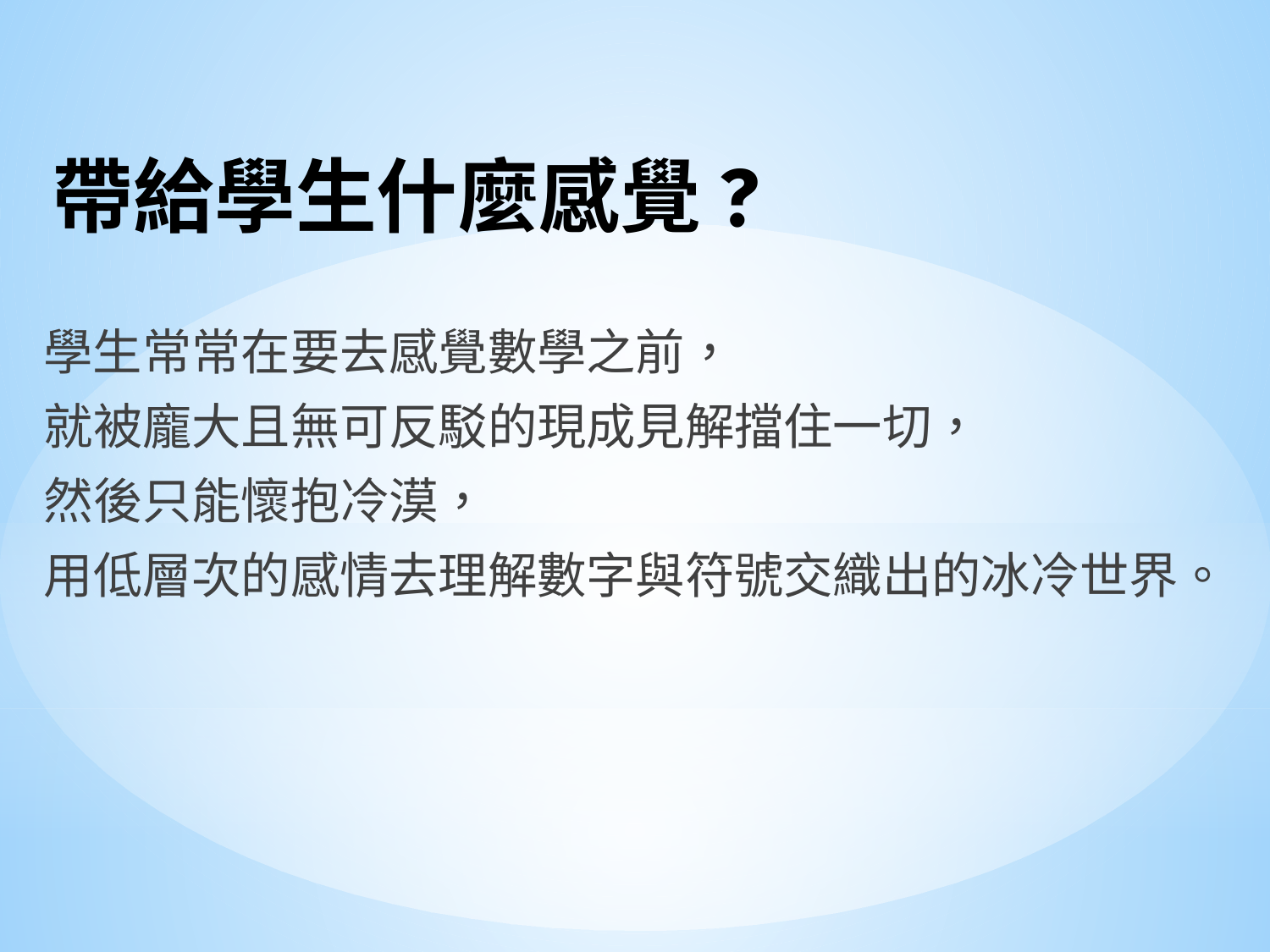

# 帶給學生什麼感覺?
學生常常在要去感覺數學之前，
就被龐大且無可反駁的現成見解擋住一切，
然後只能懷抱冷漠，
用低層次的感情去理解數字與符號交織出的冰冷世界。